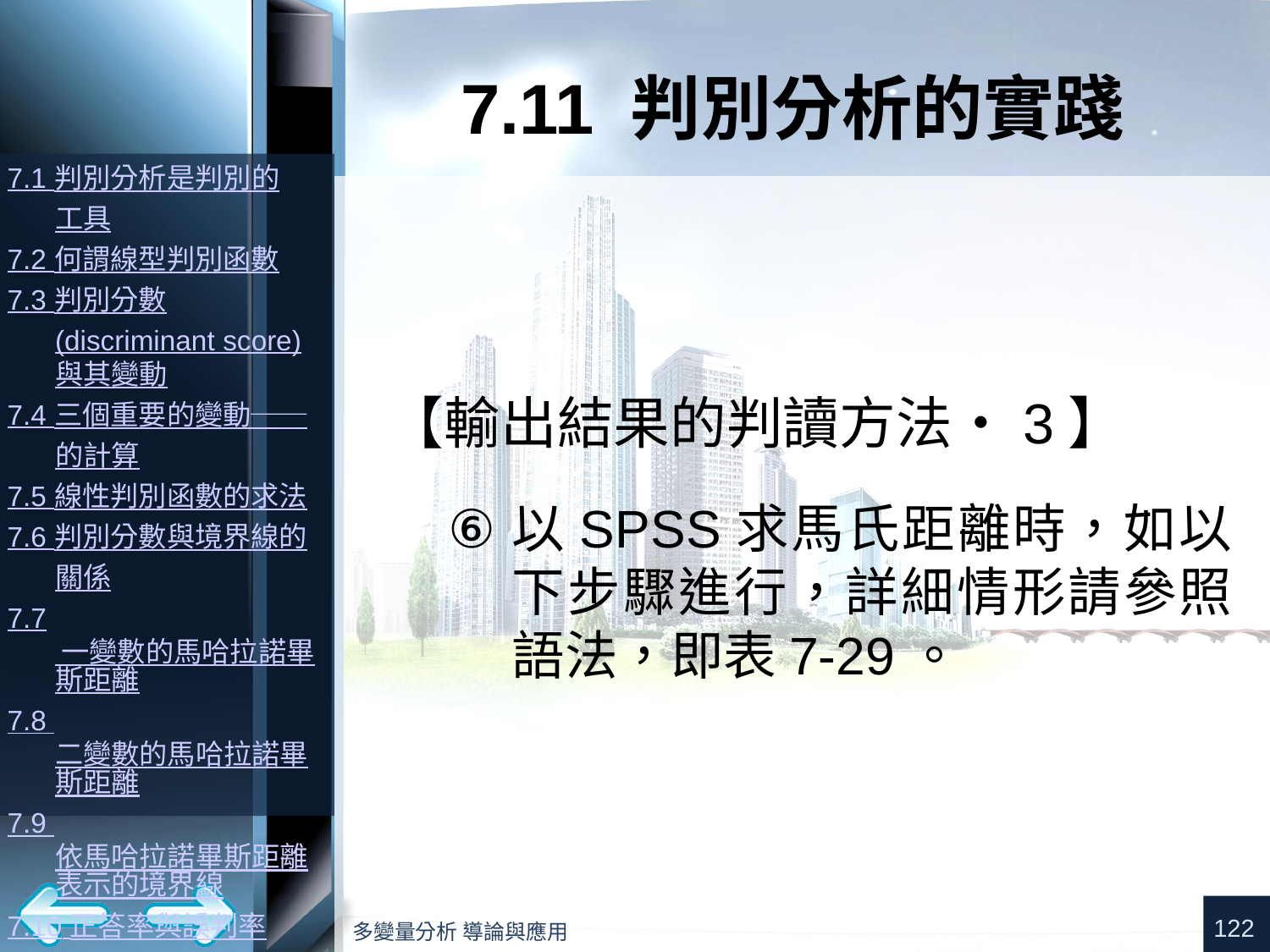

# 7.11 判別分析的實踐
【輸出結果的判讀方法•3】

以SPSS求馬氏距離時，如以下步驟進行，詳細情形請參照語法，即表7-29。
122
多變量分析 導論與應用